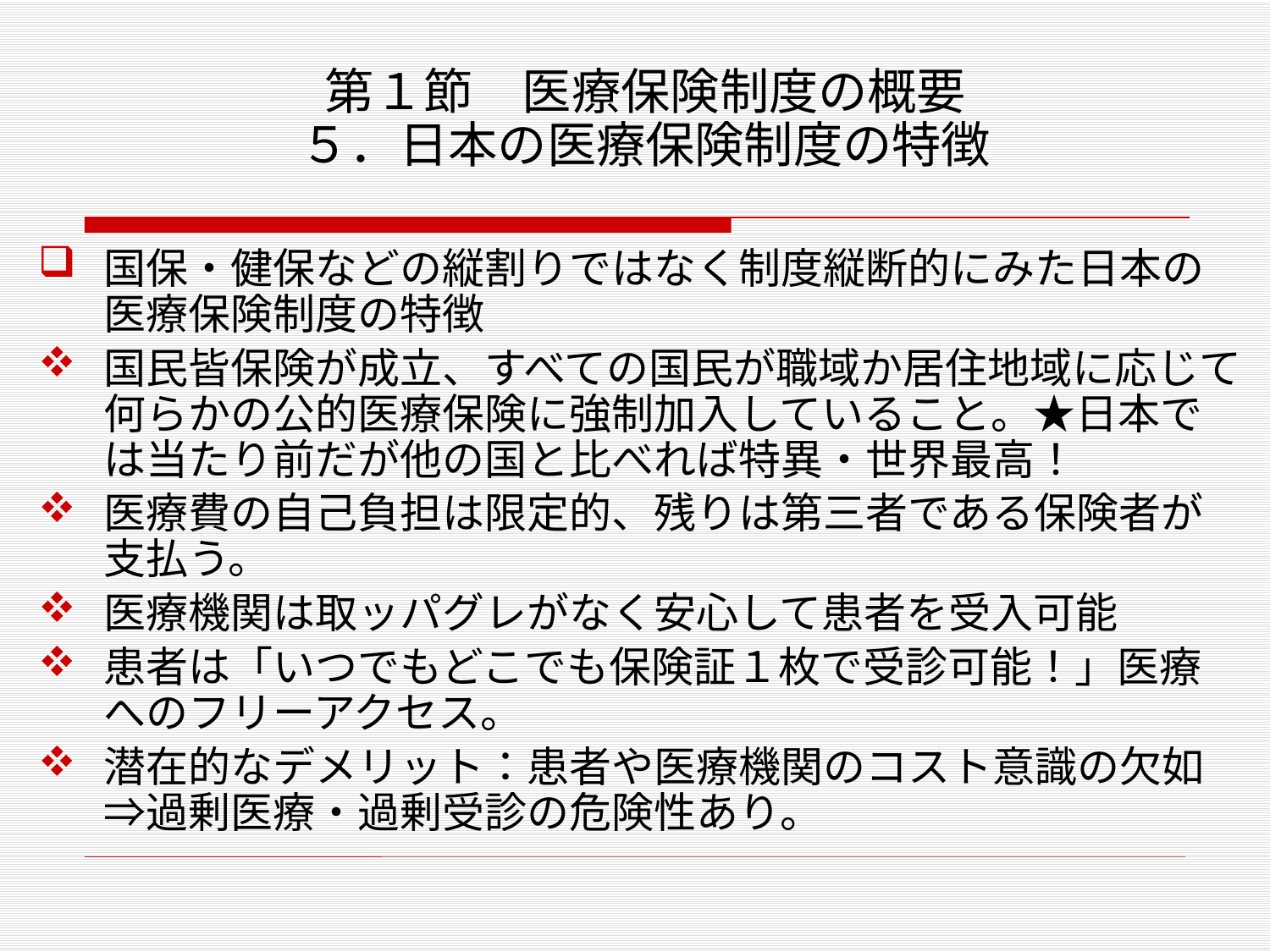

# 第１節　医療保険制度の概要 ５．日本の医療保険制度の特徴
国保・健保などの縦割りではなく制度縦断的にみた日本の医療保険制度の特徴
国民皆保険が成立、すべての国民が職域か居住地域に応じて何らかの公的医療保険に強制加入していること。★日本では当たり前だが他の国と比べれば特異・世界最高！
医療費の自己負担は限定的、残りは第三者である保険者が支払う。
医療機関は取ッパグレがなく安心して患者を受入可能
患者は「いつでもどこでも保険証１枚で受診可能！」医療へのフリーアクセス。
潜在的なデメリット：患者や医療機関のコスト意識の欠如⇒過剰医療・過剰受診の危険性あり。